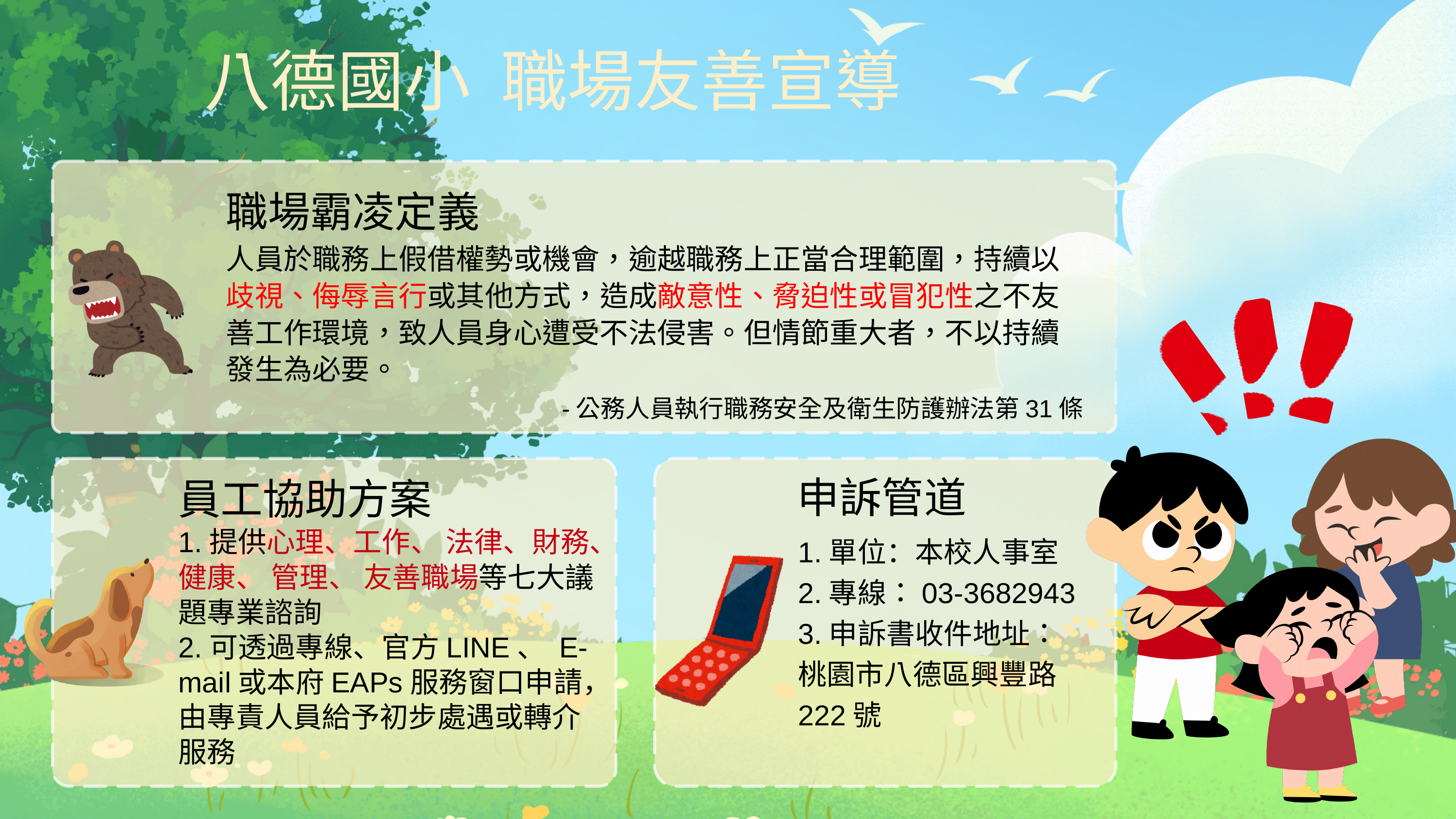

八德國小  職場友善宣導

職場霸凌定義
人員於職務上假借權勢或機會，逾越職務上正當合理範圍，持續以歧視、侮辱言行或其他方式，造成敵意性、脅迫性或冒犯性之不友善工作環境，致人員身心遭受不法侵害。但情節重大者，不以持續發生為必要。
-公務人員執行職務安全及衛生防護辦法第31條

申訴管道
員工協助方案
1.提供心理、工作、 法律、財務、健康、 管理、 友善職場等七大議題專業諮詢
2.可透過專線、官方LINE、 E-mail或本府EAPs服務窗口申請，由專責人員給予初步處遇或轉介服務
1.單位：本校人事室
2.專線：03-3682943
3.申訴書收件地址：桃園市八德區興豐路222號